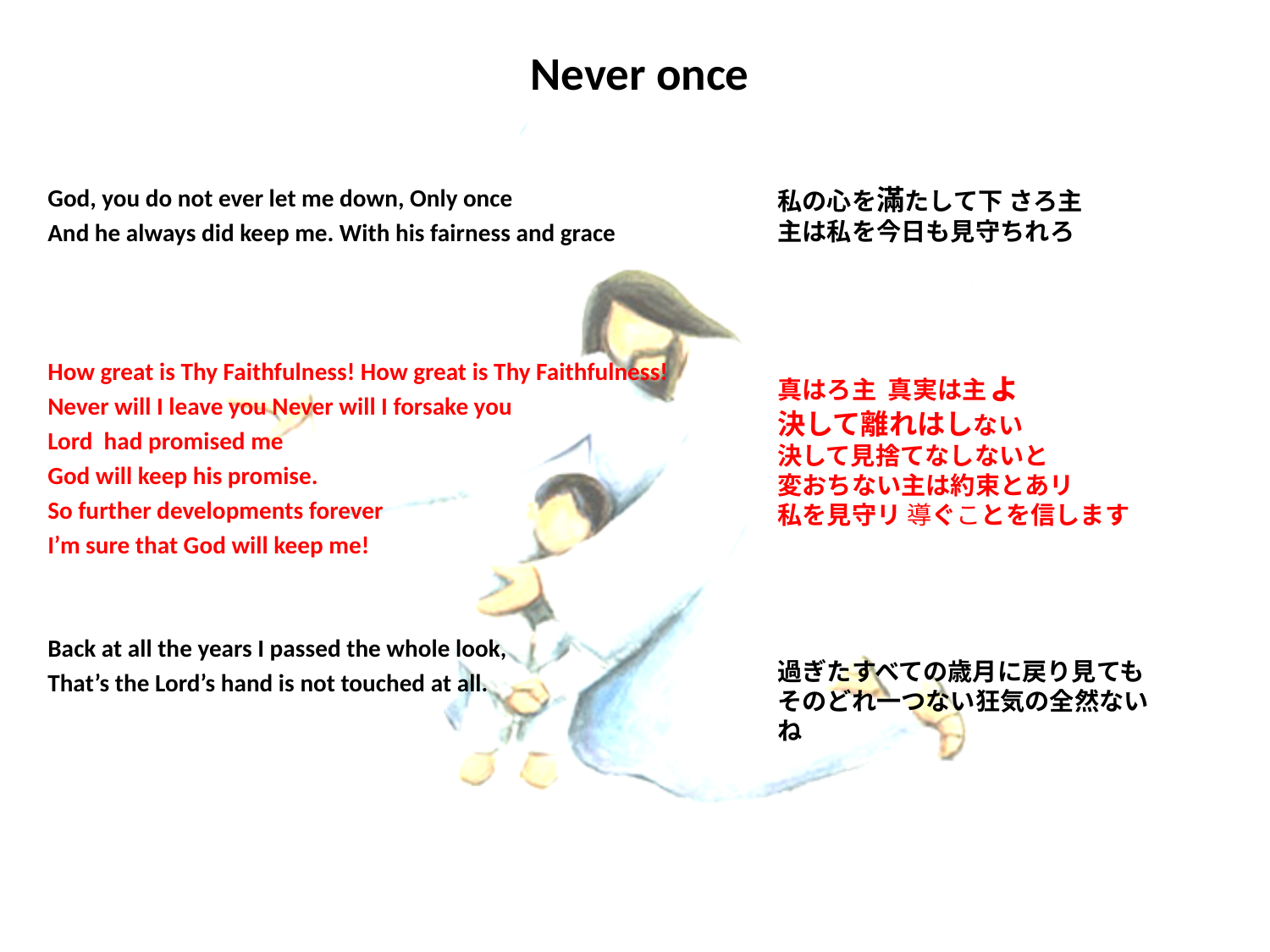

# Never once
God, you do not ever let me down, Only once
And he always did keep me. With his fairness and grace

How great is Thy Faithfulness! How great is Thy Faithfulness!
Never will I leave you Never will I forsake you
Lord  had promised me
God will keep his promise.
So further developments forever
I’m sure that God will keep me!

Back at all the years I passed the whole look,
That’s the Lord’s hand is not touched at all.

私の心を滿たして下 さろ主
主は私を今日も見守ちれろ

真はろ主  真実は主ょ
決して離れはしない
決して見捨てなしないと
変おちない主は約束とあリ
私を見守リ 導ぐことを信します

過ぎたすべての歳月に戻り見ても
そのどれ一つない狂気の全然ないね